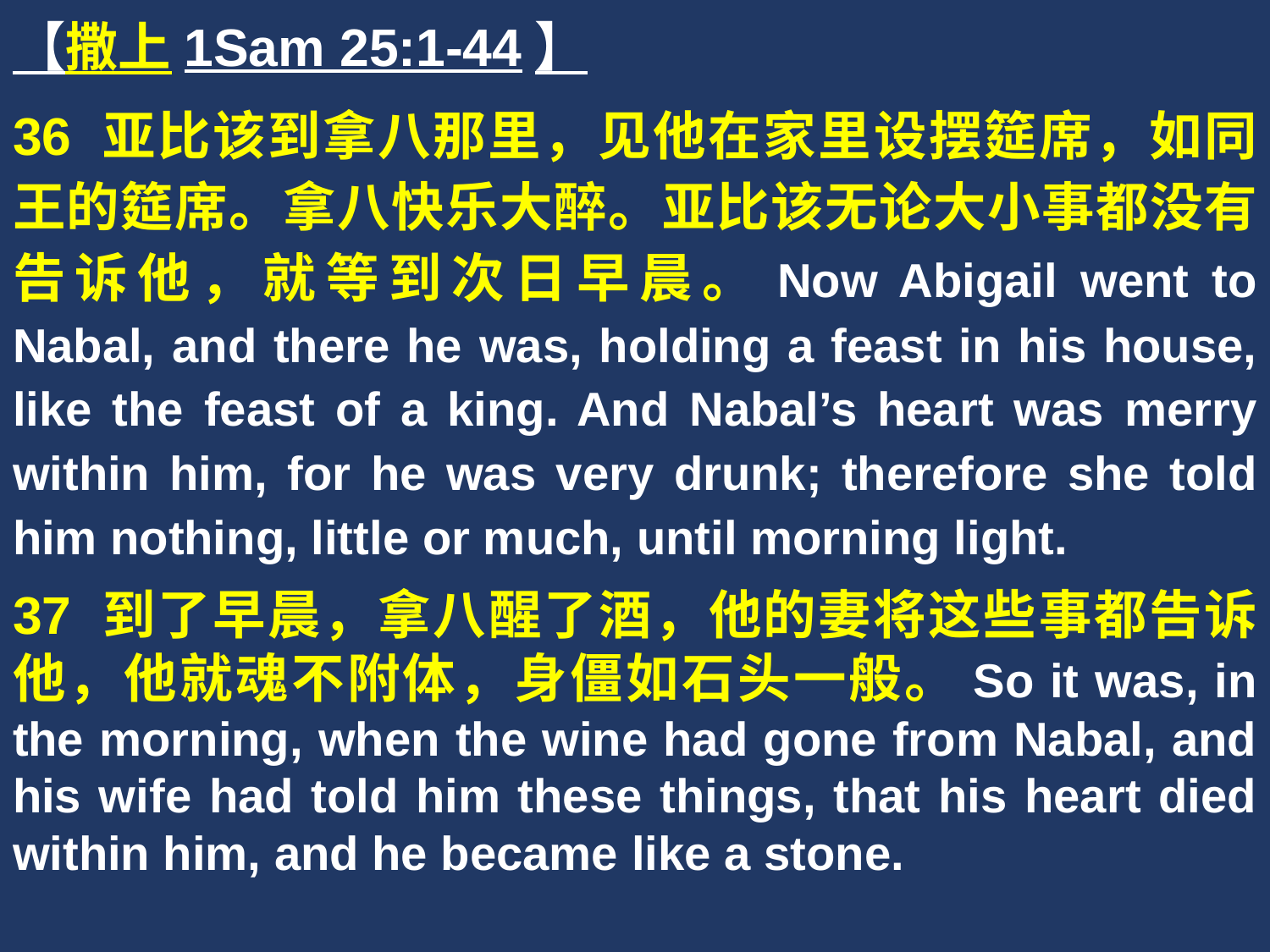

【撒上1Sam 25:1-44】
36 亚比该到拿八那里，见他在家里设摆筵席，如同王的筵席。拿八快乐大醉。亚比该无论大小事都没有告诉他，就等到次日早晨。Now Abigail went to Nabal, and there he was, holding a feast in his house, like the feast of a king. And Nabal’s heart was merry within him, for he was very drunk; therefore she told him nothing, little or much, until morning light.
37 到了早晨，拿八醒了酒，他的妻将这些事都告诉他，他就魂不附体，身僵如石头一般。So it was, in the morning, when the wine had gone from Nabal, and his wife had told him these things, that his heart died within him, and he became like a stone.